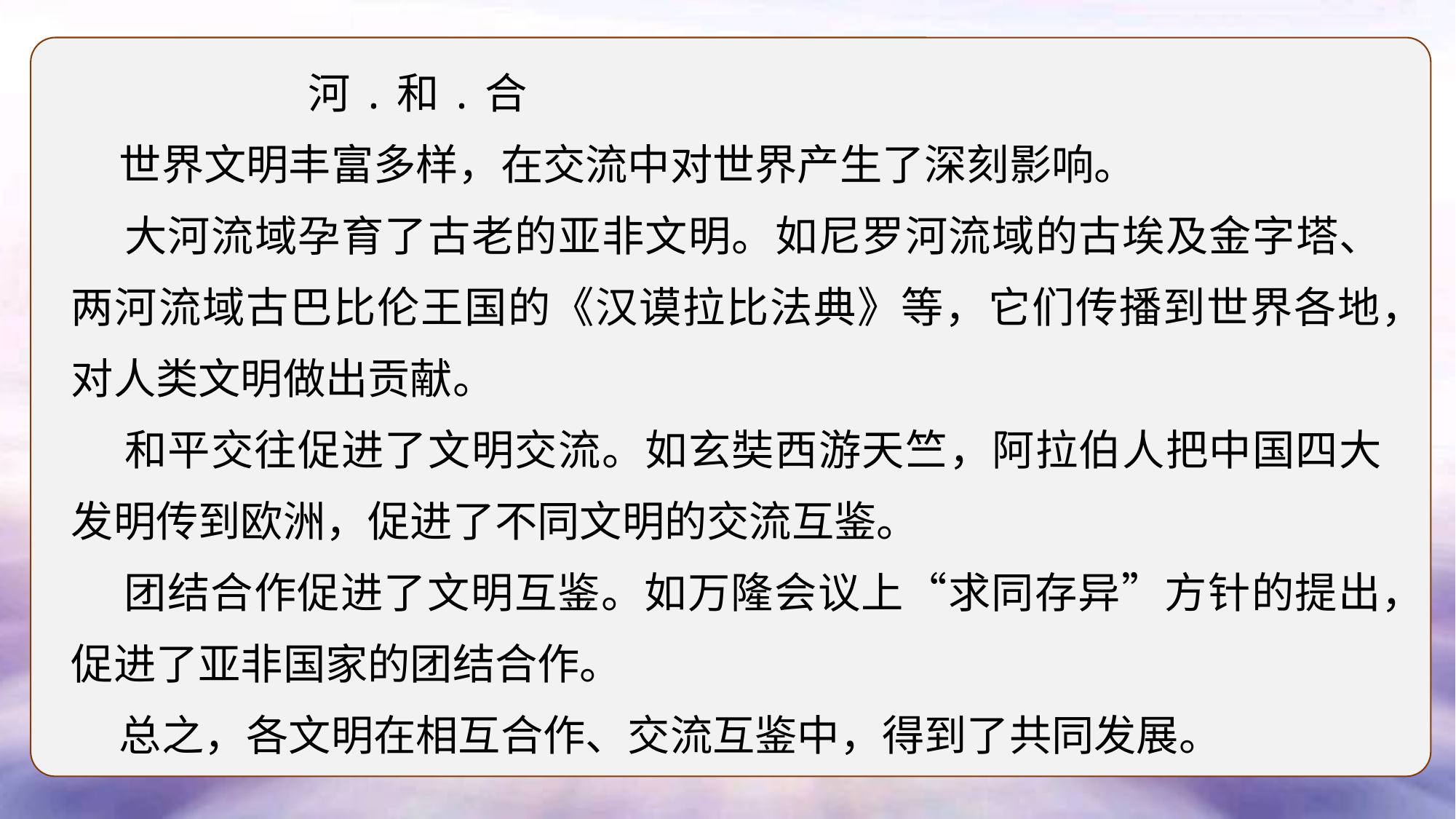

河.和.合
    世界文明丰富多样，在交流中对世界产生了深刻影响。
    大河流域孕育了古老的亚非文明。如尼罗河流域的古埃及金字塔、两河流域古巴比伦王国的《汉谟拉比法典》等，它们传播到世界各地，对人类文明做出贡献。
    和平交往促进了文明交流。如玄奘西游天竺，阿拉伯人把中国四大发明传到欧洲，促进了不同文明的交流互鉴。
    团结合作促进了文明互鉴。如万隆会议上“求同存异”方针的提出，促进了亚非国家的团结合作。
    总之，各文明在相互合作、交流互鉴中，得到了共同发展。